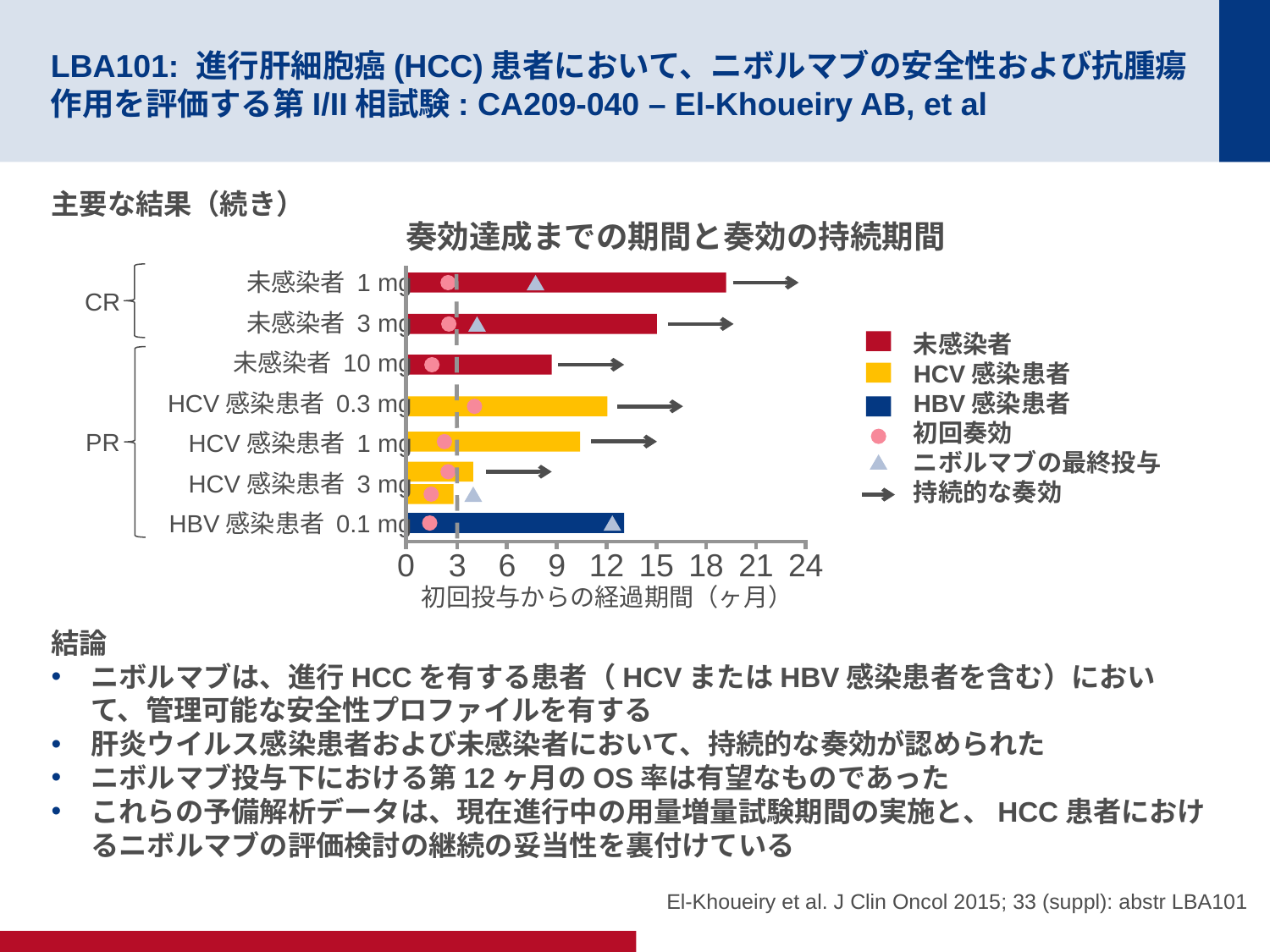

# LBA101: 進行肝細胞癌(HCC)患者において、ニボルマブの安全性および抗腫瘍作用を評価する第I/II相試験: CA209-040 – El-Khoueiry AB, et al
主要な結果（続き）

結論
ニボルマブは、進行HCCを有する患者（HCVまたはHBV感染患者を含む）において、管理可能な安全性プロファイルを有する
肝炎ウイルス感染患者および未感染者において、持続的な奏効が認められた
ニボルマブ投与下における第12ヶ月のOS率は有望なものであった
これらの予備解析データは、現在進行中の用量増量試験期間の実施と、HCC患者におけるニボルマブの評価検討の継続の妥当性を裏付けている
奏効達成までの期間と奏効の持続期間
未感染者 1 mg
未感染者 3 mg
未感染者 10 mg
HCV感染患者 0.3 mg
HCV感染患者 1 mg
HCV感染患者 3 mg
HBV感染患者 0.1 mg

CR

未感染者
HCV感染患者
HBV感染患者
初回奏効
ニボルマブの最終投与
持続的な奏効

PR

0
3
6
9
12
15
18
21
24
初回投与からの経過期間（ヶ月）
El-Khoueiry et al. J Clin Oncol 2015; 33 (suppl): abstr LBA101